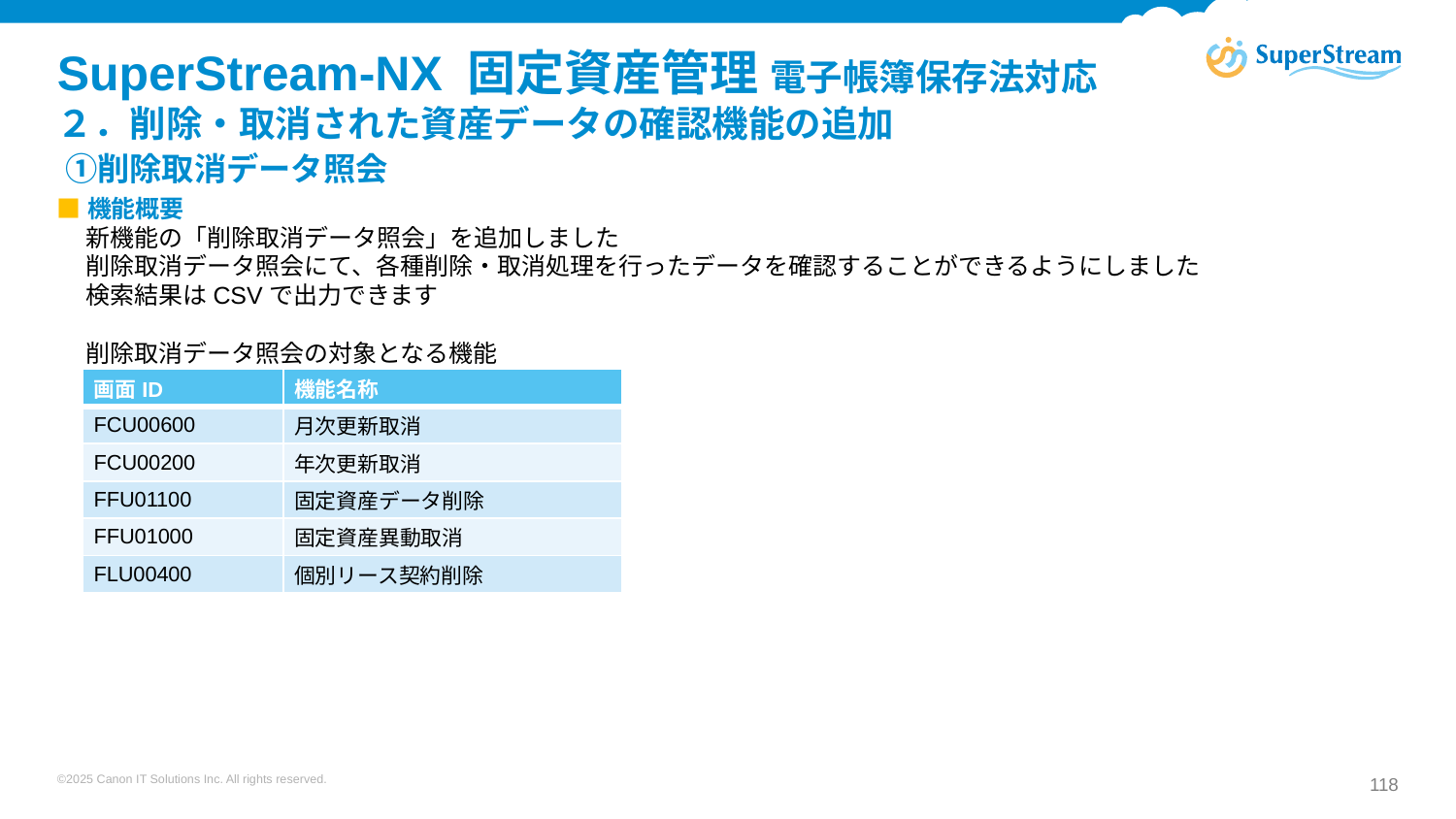

# SuperStream-NX 固定資産管理 電子帳簿保存法対応 ２．削除・取消された資産データの確認機能の追加 ①削除取消データ照会
■機能概要
新機能の「削除取消データ照会」を追加しました
削除取消データ照会にて、各種削除・取消処理を行ったデータを確認することができるようにしました
検索結果はCSVで出力できます

削除取消データ照会の対象となる機能

| 画面ID | 機能名称 |
| --- | --- |
| FCU00600 | 月次更新取消 |
| FCU00200 | 年次更新取消 |
| FFU01100 | 固定資産データ削除 |
| FFU01000 | 固定資産異動取消 |
| FLU00400 | 個別リース契約削除 |
©2025 Canon IT Solutions Inc. All rights reserved.
118